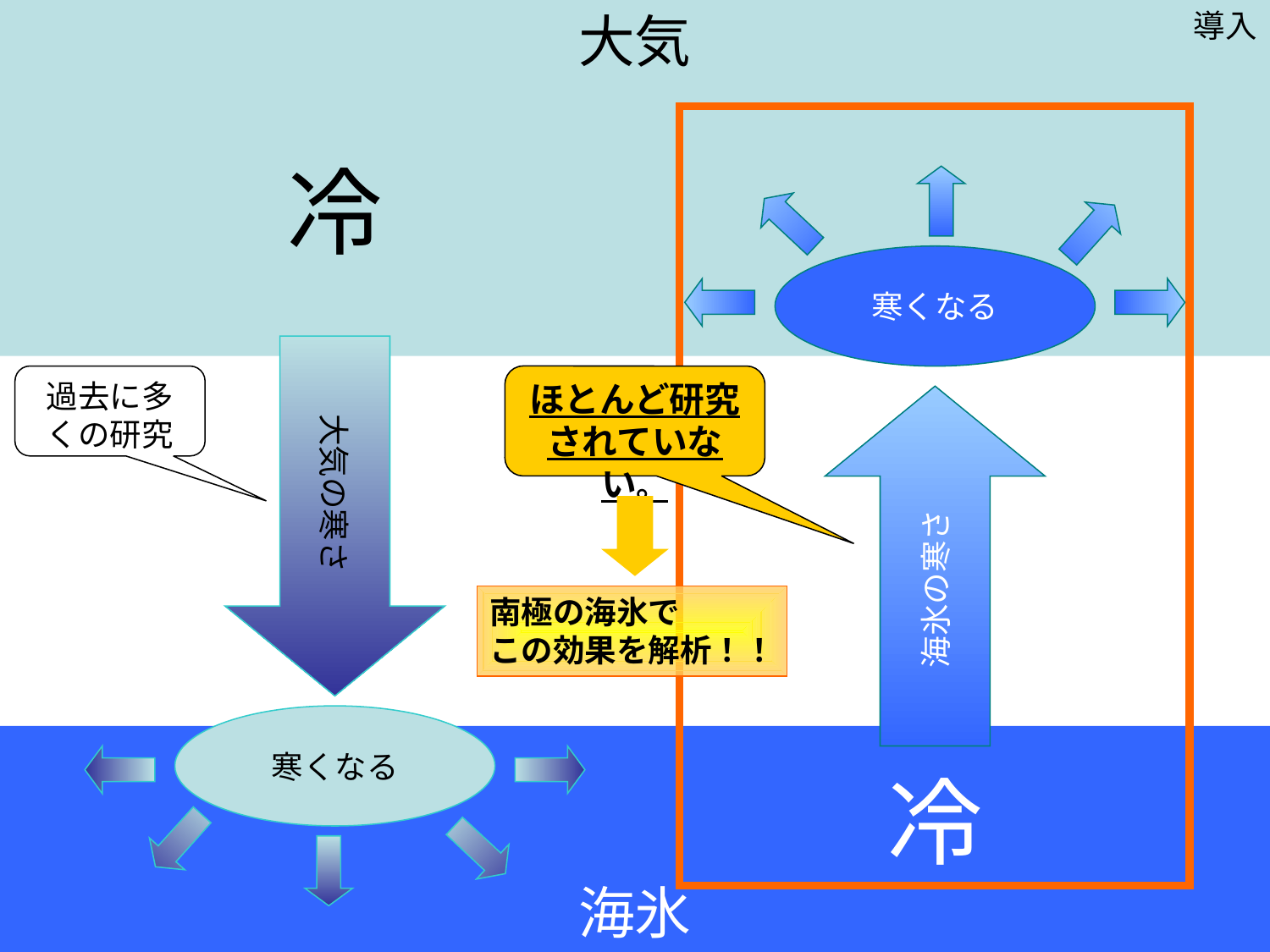

大気
導入

冷

寒くなる

大気の寒さ
過去に多くの研究
ほとんど研究されていない。
海氷の寒さ

南極の海氷で
この効果を解析！！
寒くなる

冷

海氷
3